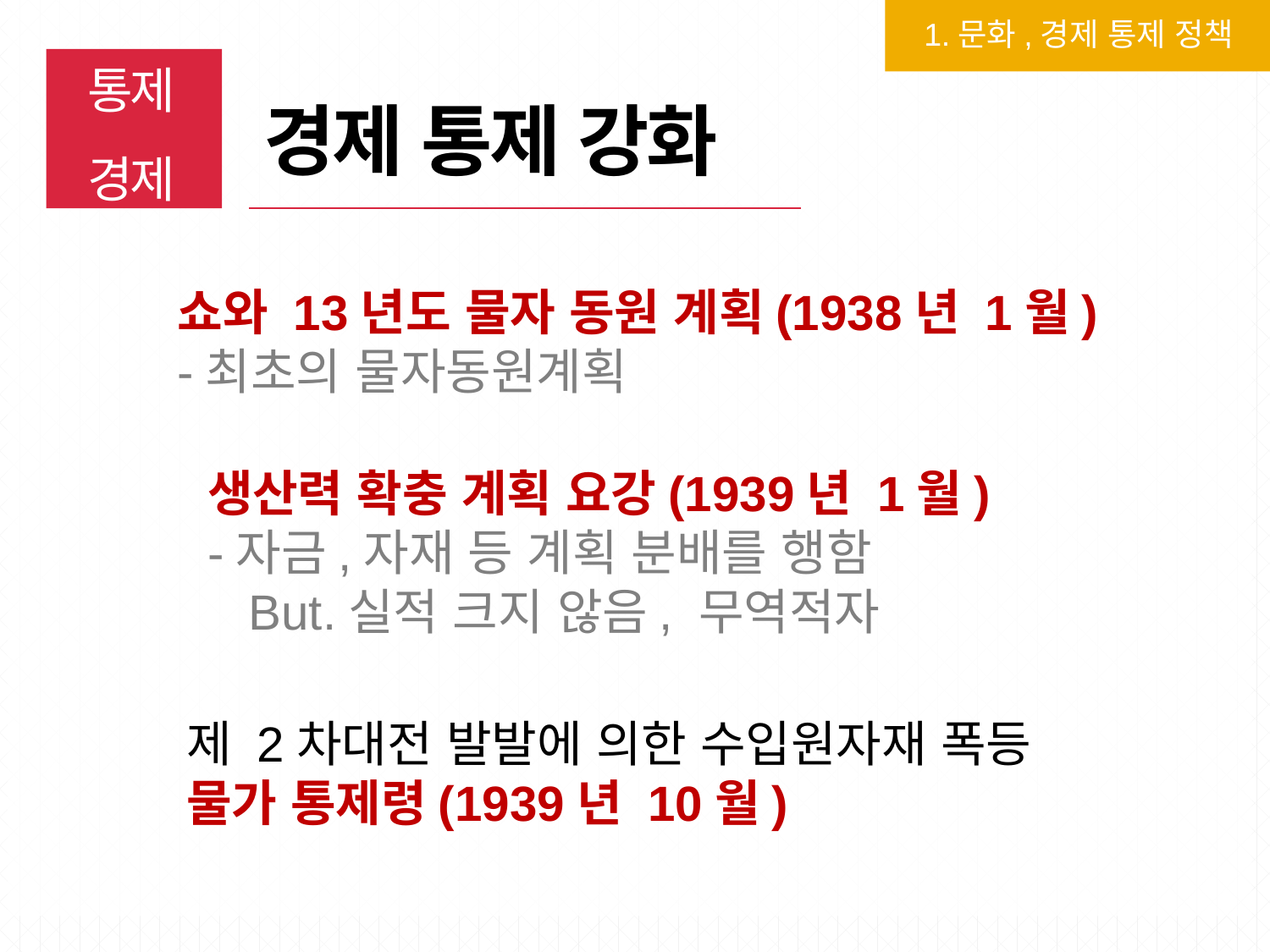

1.문화,경제 통제 정책
경제 통제 강화
통제
경제

쇼와 13년도 물자 동원 계획(1938년 1월)
-최초의 물자동원계획
생산력 확충 계획 요강(1939년 1월)
-자금,자재 등 계획 분배를 행함
   But.실적 크지 않음, 무역적자

제 2차대전 발발에 의한 수입원자재 폭등
물가 통제령(1939년 10월)